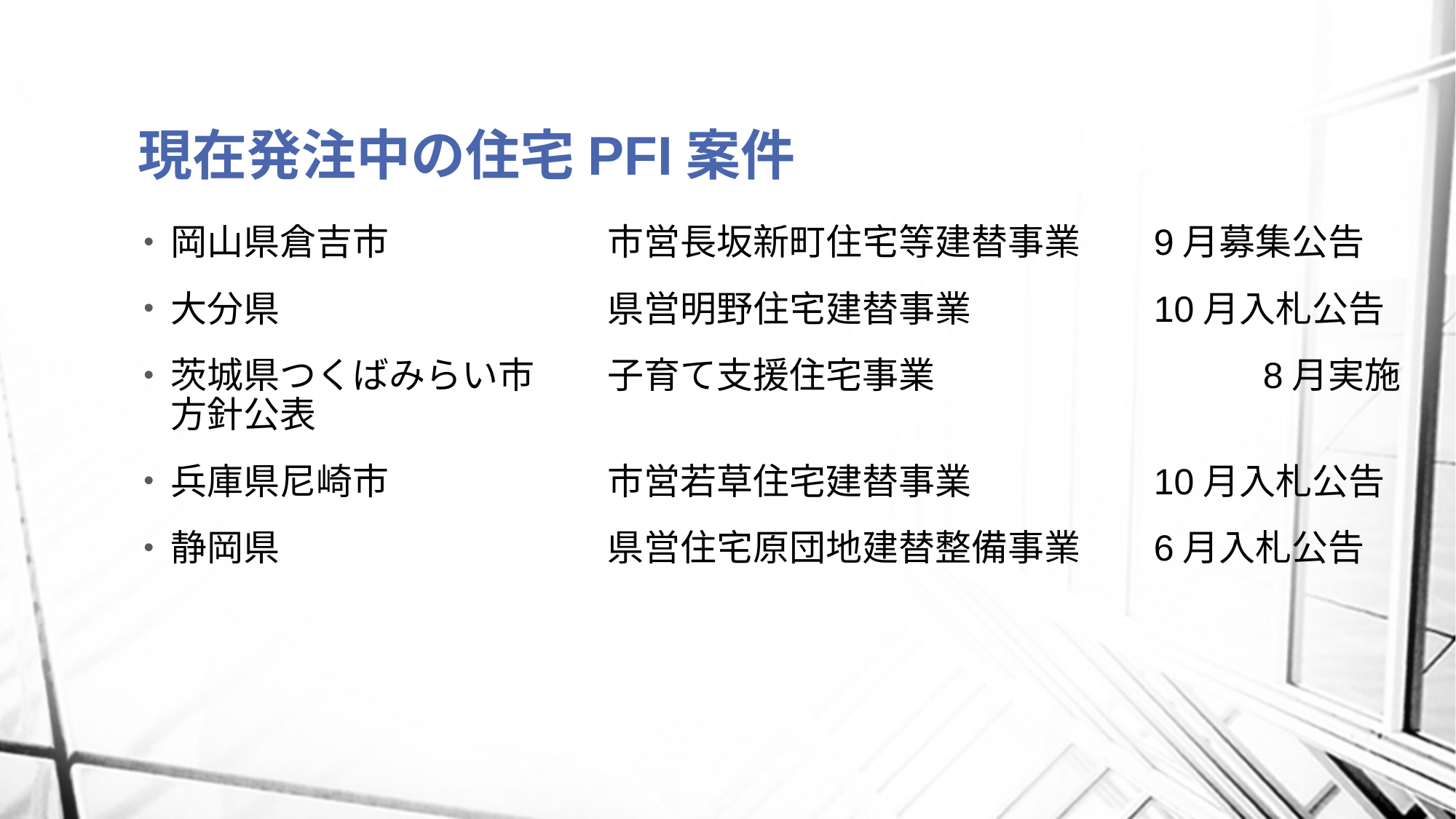

# 現在発注中の住宅PFI案件
岡山県倉吉市		市営長坂新町住宅等建替事業	9月募集公告
大分県			県営明野住宅建替事業		10月入札公告
茨城県つくばみらい市	子育て支援住宅事業			8月実施方針公表
兵庫県尼崎市		市営若草住宅建替事業		10月入札公告
静岡県			県営住宅原団地建替整備事業	6月入札公告